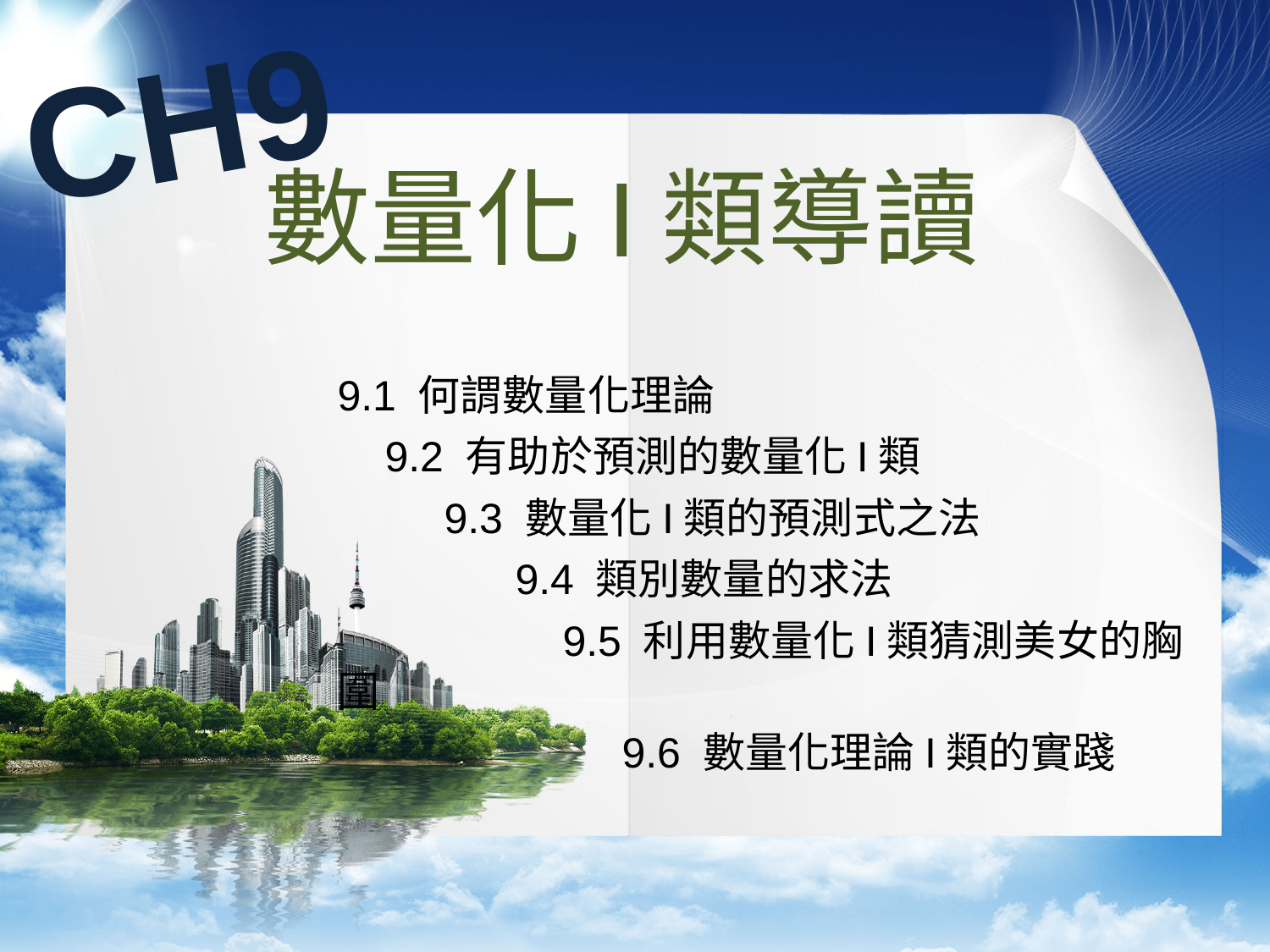

CH9
數量化I類導讀
9.1 何謂數量化理論
    9.2 有助於預測的數量化I類
         9.3 數量化I類的預測式之法
               9.4 類別數量的求法
                   9.5 利用數量化I類猜測美女的胸圍
                        9.6 數量化理論I類的實踐